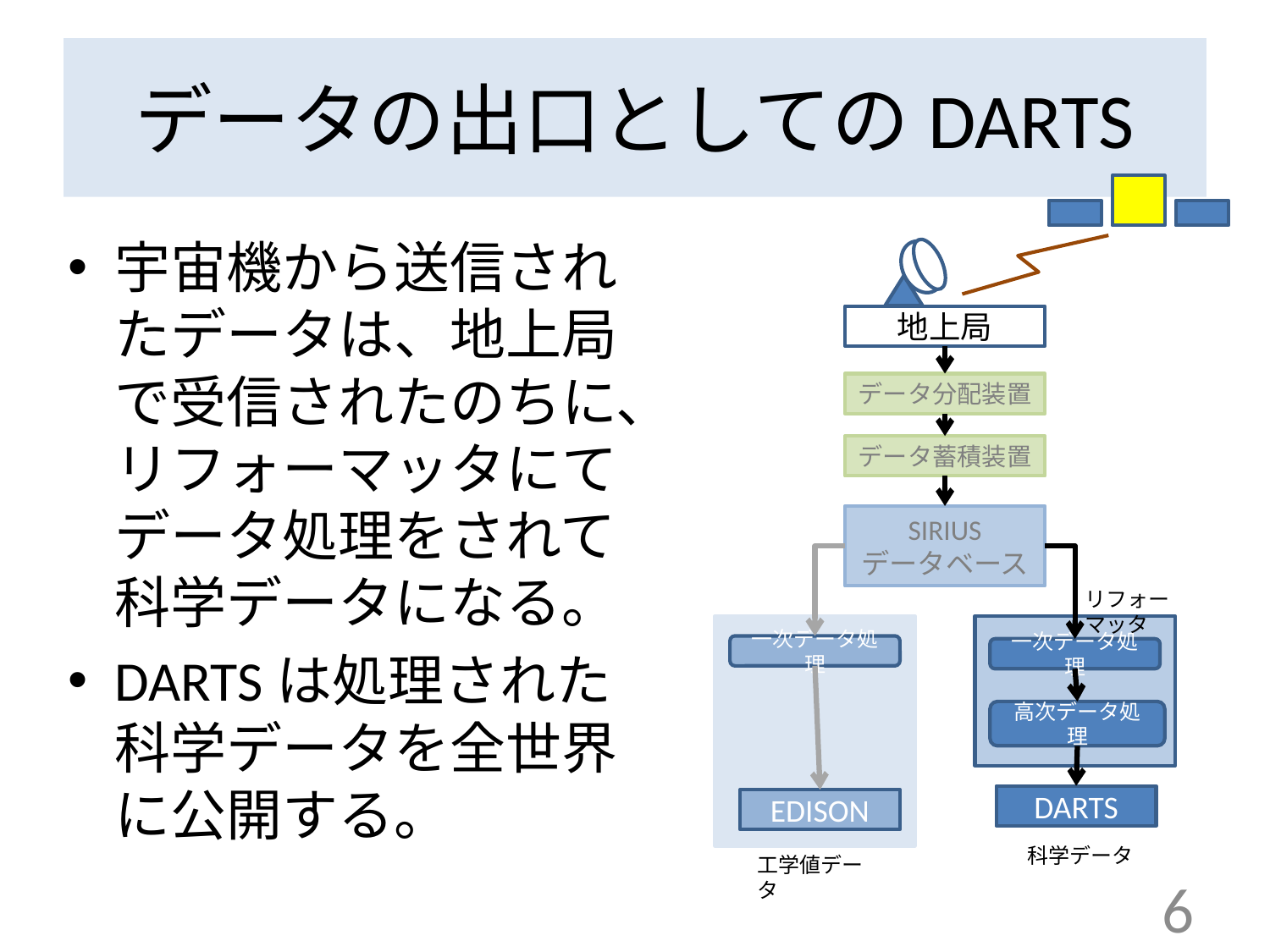

# データの出口としてのDARTS

宇宙機から送信されたデータは、地上局で受信されたのちに、リフォーマッタにてデータ処理をされて科学データになる。
DARTSは処理された科学データを全世界に公開する。

地上局
データ分配装置
データ蓄積装置
SIRIUS
データベース
リフォーマッタ

一次データ処理
一次データ処理
高次データ処理
DARTS
EDISON
科学データ
工学値データ
6